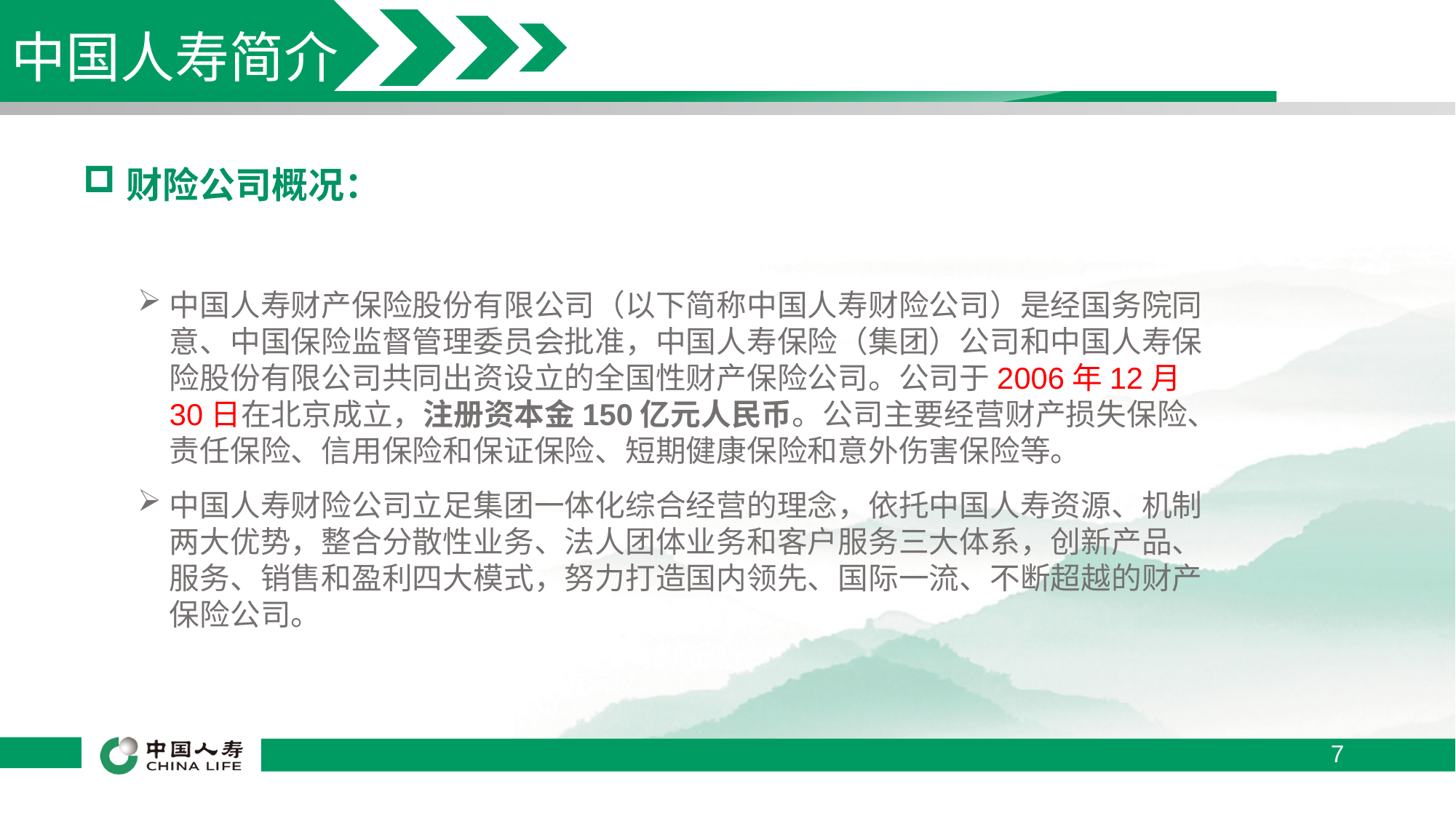

# 中国人寿简介

财险公司概况：

中国人寿财产保险股份有限公司（以下简称中国人寿财险公司）是经国务院同意、中国保险监督管理委员会批准，中国人寿保险（集团）公司和中国人寿保险股份有限公司共同出资设立的全国性财产保险公司。公司于2006年12月30日在北京成立，注册资本金150亿元人民币。公司主要经营财产损失保险、责任保险、信用保险和保证保险、短期健康保险和意外伤害保险等。
中国人寿财险公司立足集团一体化综合经营的理念，依托中国人寿资源、机制两大优势，整合分散性业务、法人团体业务和客户服务三大体系，创新产品、服务、销售和盈利四大模式，努力打造国内领先、国际一流、不断超越的财产保险公司。

7